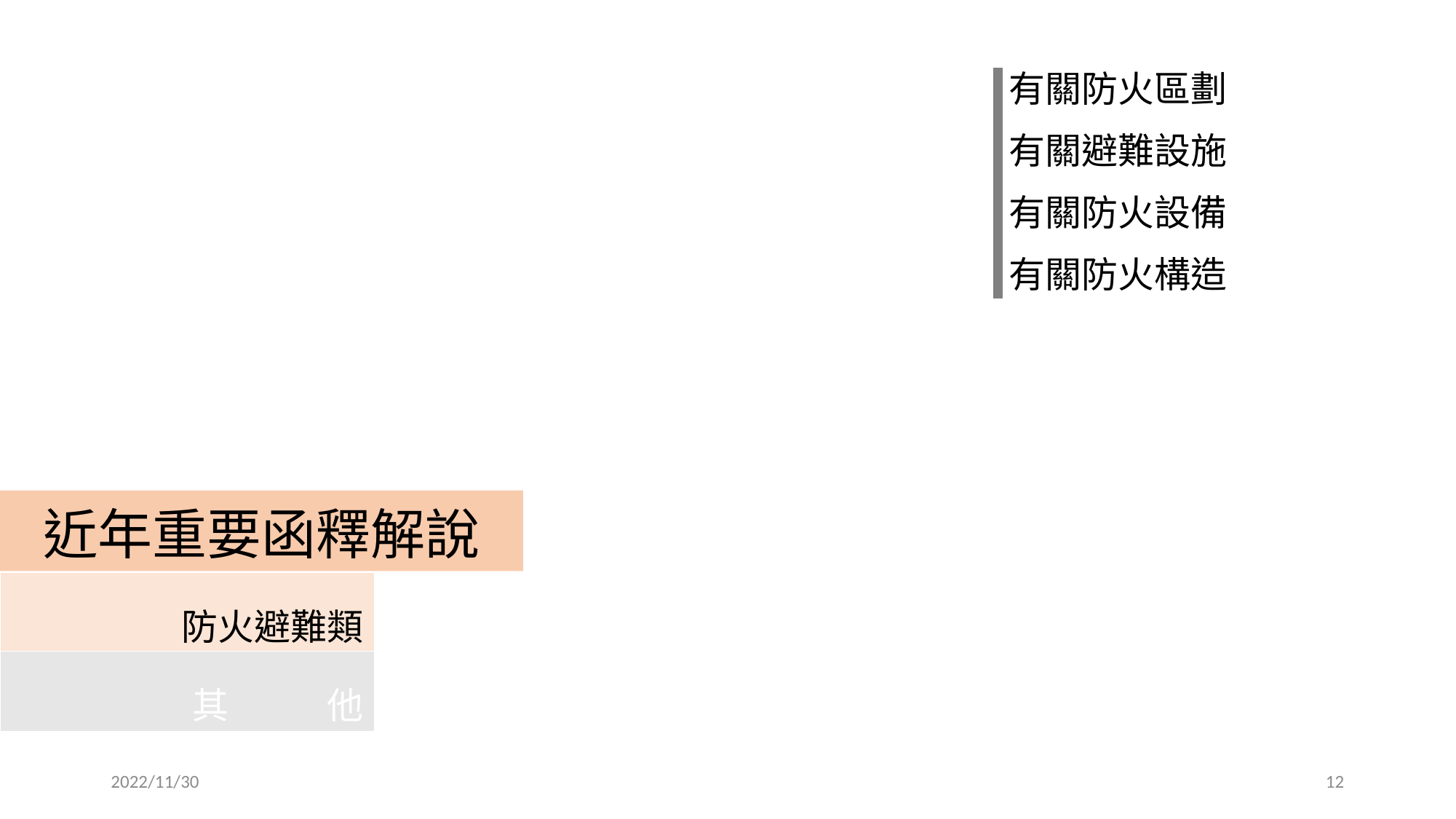

有關防火區劃
有關避難設施
有關防火設備
有關防火構造

近年重要函釋解說
防火避難類
其            他
2022/11/30
12